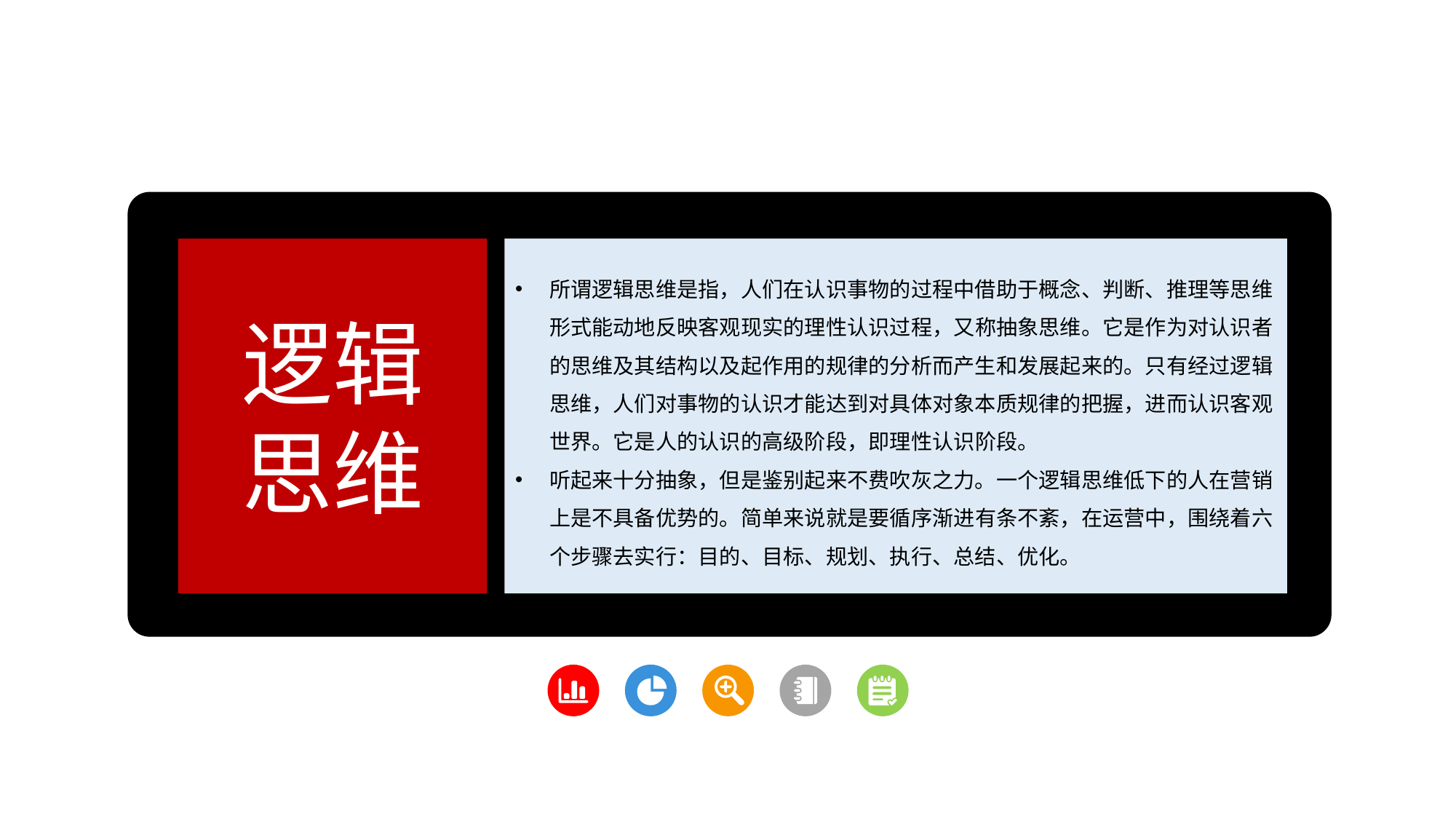

逻辑
思维
所谓逻辑思维是指，人们在认识事物的过程中借助于概念、判断、推理等思维形式能动地反映客观现实的理性认识过程，又称抽象思维。它是作为对认识者的思维及其结构以及起作用的规律的分析而产生和发展起来的。只有经过逻辑思维，人们对事物的认识才能达到对具体对象本质规律的把握，进而认识客观世界。它是人的认识的高级阶段，即理性认识阶段。
听起来十分抽象，但是鉴别起来不费吹灰之力。一个逻辑思维低下的人在营销上是不具备优势的。简单来说就是要循序渐进有条不紊，在运营中，围绕着六个步骤去实行：目的、目标、规划、执行、总结、优化。